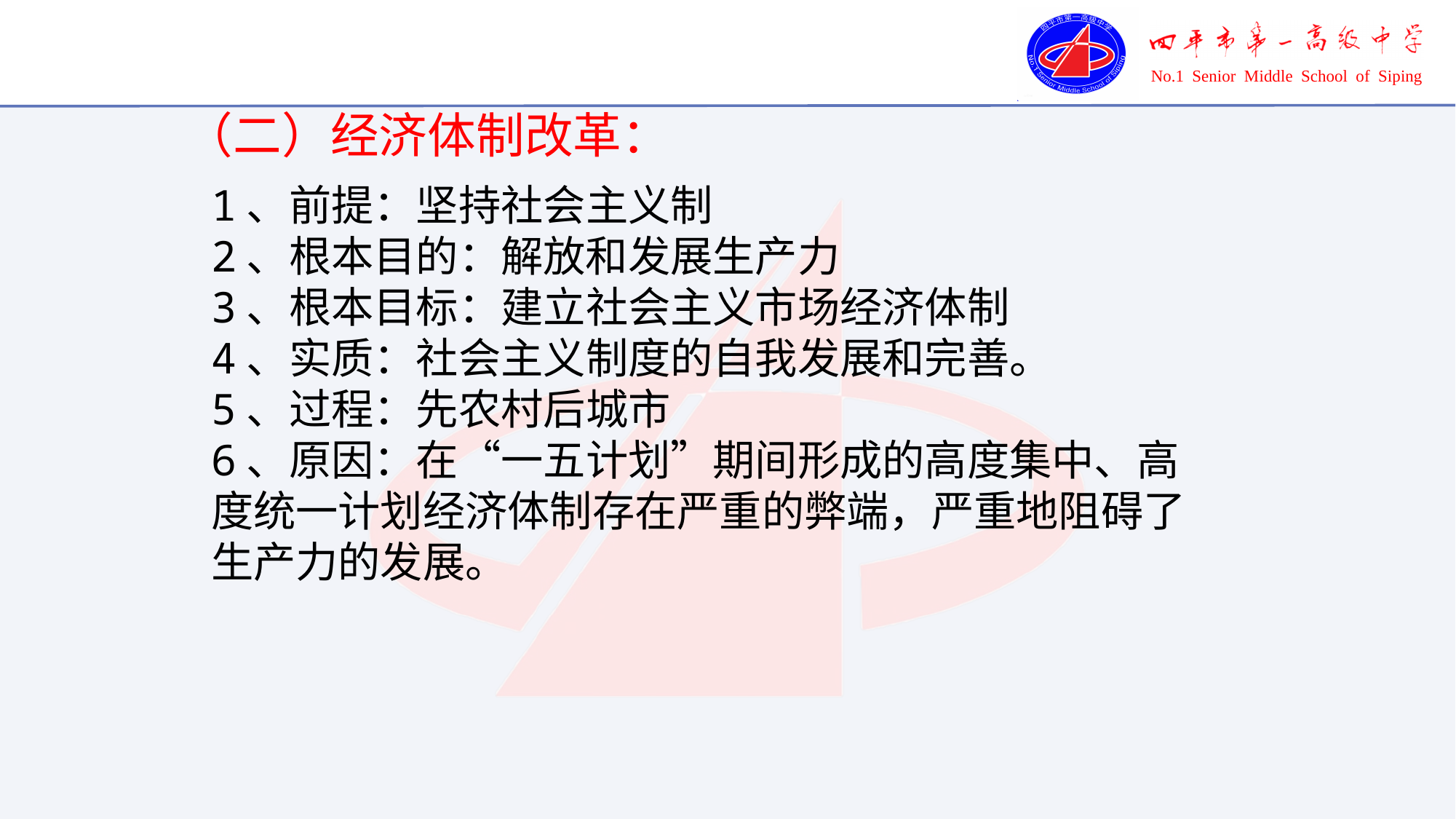

（二）经济体制改革：
1、前提：坚持社会主义制
2、根本目的：解放和发展生产力
3、根本目标：建立社会主义市场经济体制
4、实质：社会主义制度的自我发展和完善。
5、过程：先农村后城市
6、原因：在“一五计划”期间形成的高度集中、高度统一计划经济体制存在严重的弊端，严重地阻碍了生产力的发展。